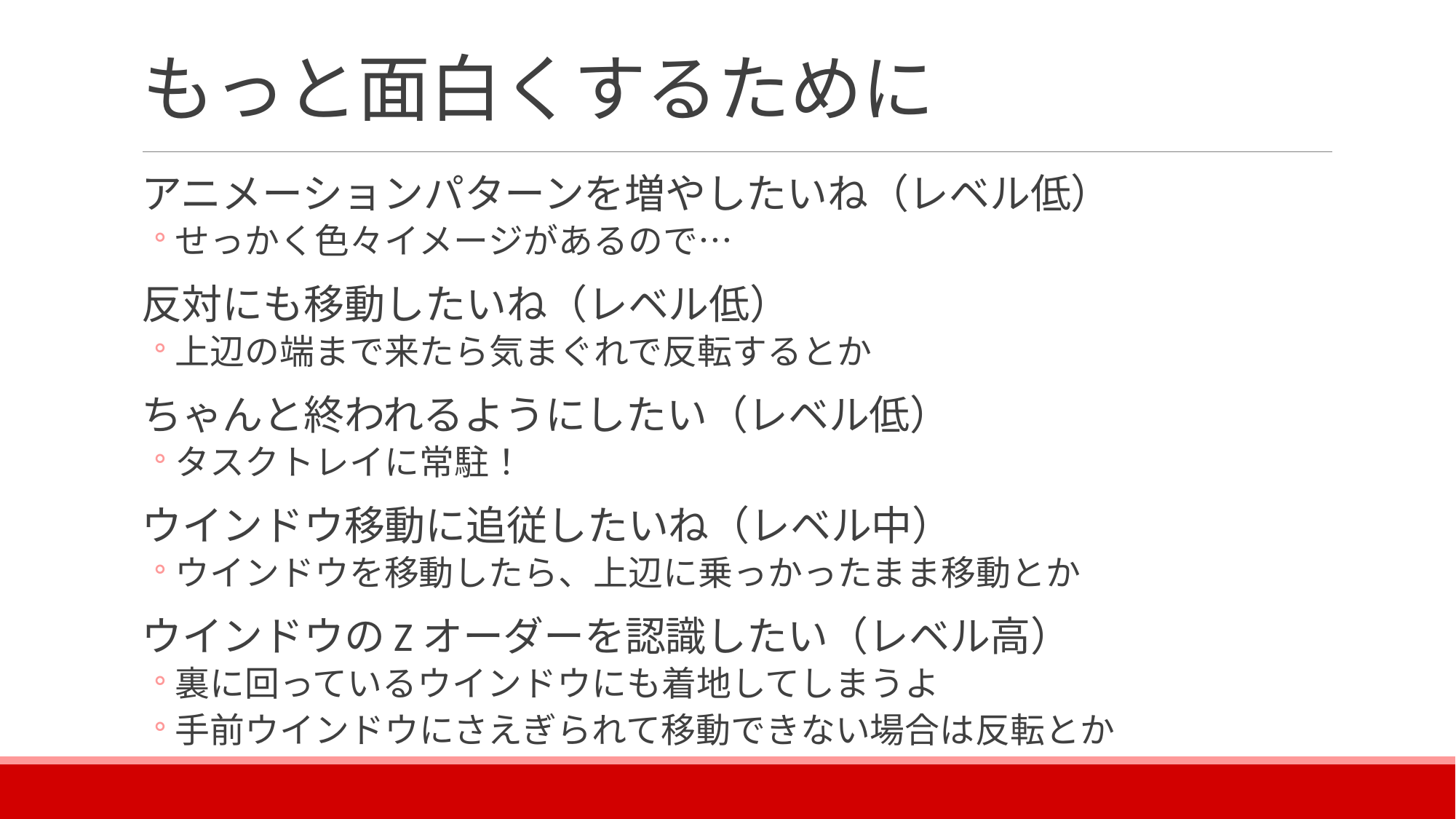

# もっと面白くするために
アニメーションパターンを増やしたいね（レベル低）
せっかく色々イメージがあるので…
反対にも移動したいね（レベル低）
上辺の端まで来たら気まぐれで反転するとか
ちゃんと終われるようにしたい（レベル低）
タスクトレイに常駐！
ウインドウ移動に追従したいね（レベル中）
ウインドウを移動したら、上辺に乗っかったまま移動とか
ウインドウのZオーダーを認識したい（レベル高）
裏に回っているウインドウにも着地してしまうよ
手前ウインドウにさえぎられて移動できない場合は反転とか